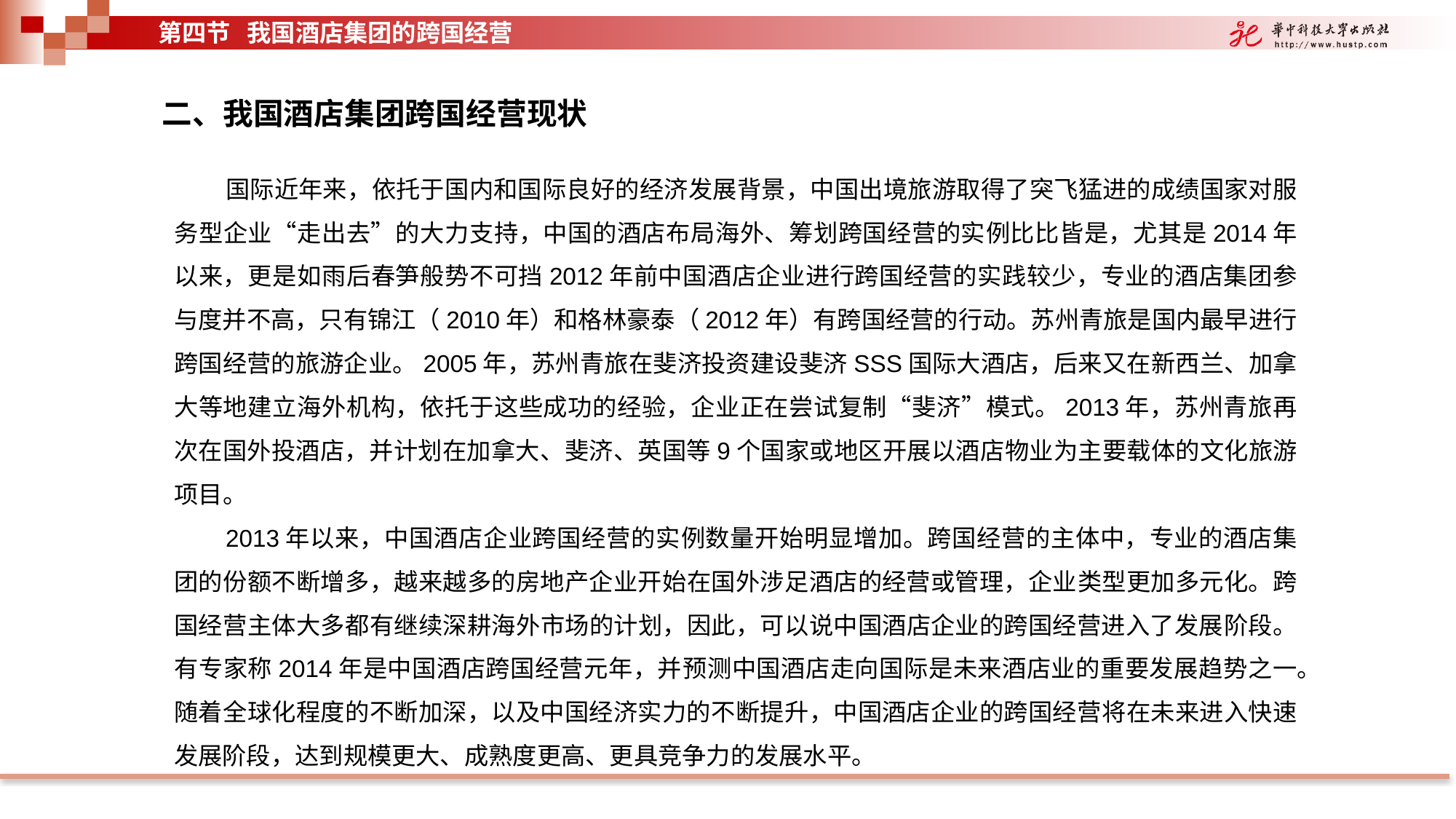

第四节   我国酒店集团的跨国经营
二、我国酒店集团跨国经营现状
国际近年来，依托于国内和国际良好的经济发展背景，中国出境旅游取得了突飞猛进的成绩国家对服务型企业“走出去”的大力支持，中国的酒店布局海外、筹划跨国经营的实例比比皆是，尤其是2014年以来，更是如雨后春笋般势不可挡2012年前中国酒店企业进行跨国经营的实践较少，专业的酒店集团参与度并不高，只有锦江（2010年）和格林豪泰（2012年）有跨国经营的行动。苏州青旅是国内最早进行跨国经营的旅游企业。2005年，苏州青旅在斐济投资建设斐济SSS国际大酒店，后来又在新西兰、加拿大等地建立海外机构，依托于这些成功的经验，企业正在尝试复制“斐济”模式。2013年，苏州青旅再次在国外投酒店，并计划在加拿大、斐济、英国等9个国家或地区开展以酒店物业为主要载体的文化旅游项目。
2013年以来，中国酒店企业跨国经营的实例数量开始明显增加。跨国经营的主体中，专业的酒店集团的份额不断增多，越来越多的房地产企业开始在国外涉足酒店的经营或管理，企业类型更加多元化。跨国经营主体大多都有继续深耕海外市场的计划，因此，可以说中国酒店企业的跨国经营进入了发展阶段。有专家称2014年是中国酒店跨国经营元年，并预测中国酒店走向国际是未来酒店业的重要发展趋势之一。随着全球化程度的不断加深，以及中国经济实力的不断提升，中国酒店企业的跨国经营将在未来进入快速发展阶段，达到规模更大、成熟度更高、更具竞争力的发展水平。